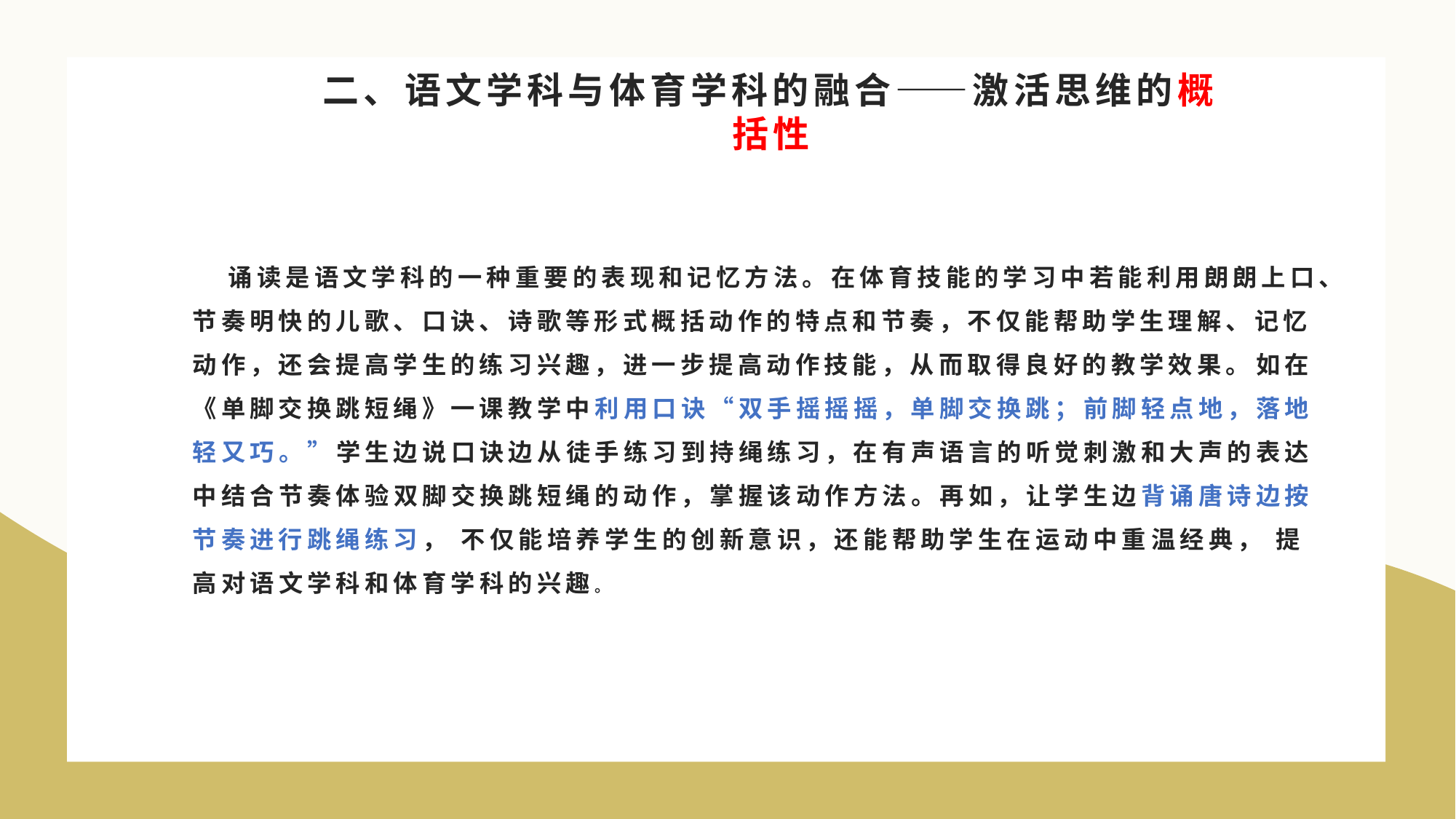

二、语文学科与体育学科的融合——激活思维的概括性
   诵读是语文学科的一种重要的表现和记忆方法。在体育技能的学习中若能利用朗朗上口、节奏明快的儿歌、口诀、诗歌等形式概括动作的特点和节奏，不仅能帮助学生理解、记忆动作，还会提高学生的练习兴趣，进一步提高动作技能，从而取得良好的教学效果。如在《单脚交换跳短绳》一课教学中利用口诀“双手摇摇摇，单脚交换跳；前脚轻点地，落地轻又巧。”学生边说口诀边从徒手练习到持绳练习，在有声语言的听觉刺激和大声的表达中结合节奏体验双脚交换跳短绳的动作，掌握该动作方法。再如，让学生边背诵唐诗边按节奏进行跳绳练习， 不仅能培养学生的创新意识，还能帮助学生在运动中重温经典， 提高对语文学科和体育学科的兴趣。